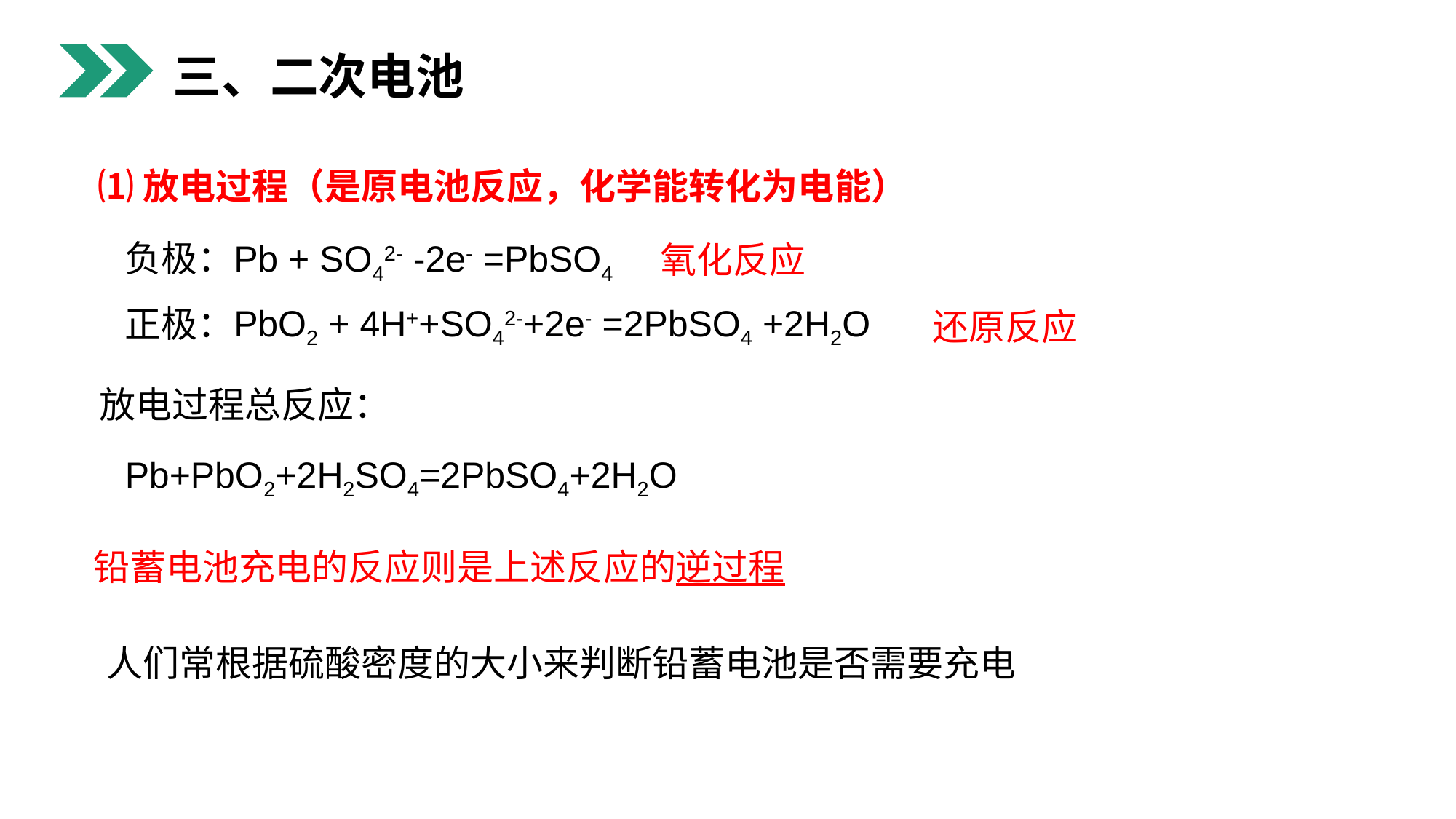

三、二次电池
⑴放电过程（是原电池反应，化学能转化为电能）
负极：
Pb + SO42- -2e- =PbSO4
 氧化反应
PbO2 + 4H++SO42-+2e- =2PbSO4 +2H2O
正极：
 还原反应
放电过程总反应：
Pb+PbO2+2H2SO4=2PbSO4+2H2O
铅蓄电池充电的反应则是上述反应的逆过程
人们常根据硫酸密度的大小来判断铅蓄电池是否需要充电